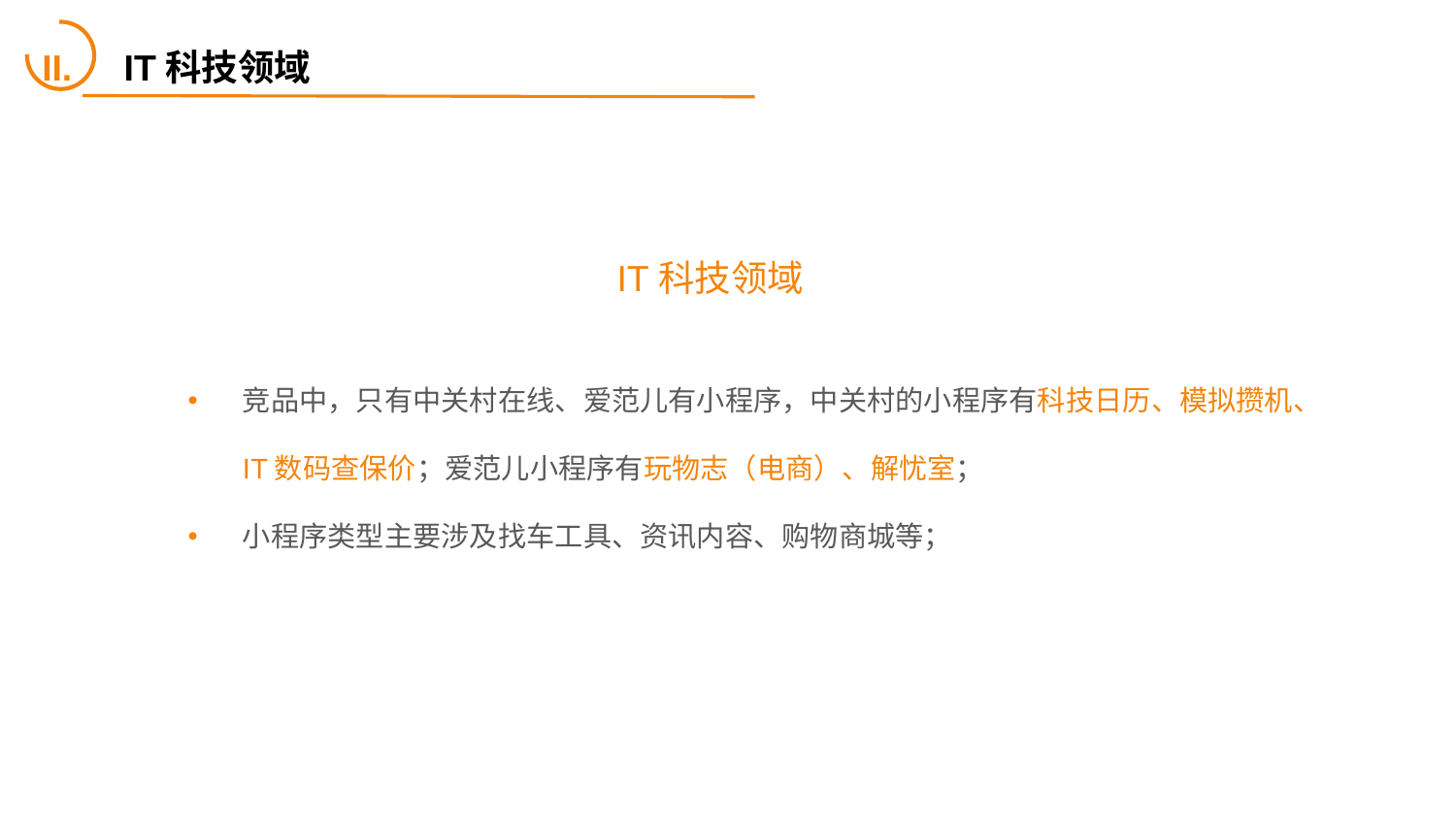

IT科技领域

IT科技领域
竞品中，只有中关村在线、爱范儿有小程序，中关村的小程序有科技日历、模拟攒机、IT数码查保价；爱范儿小程序有玩物志（电商）、解忧室；
小程序类型主要涉及找车工具、资讯内容、购物商城等；